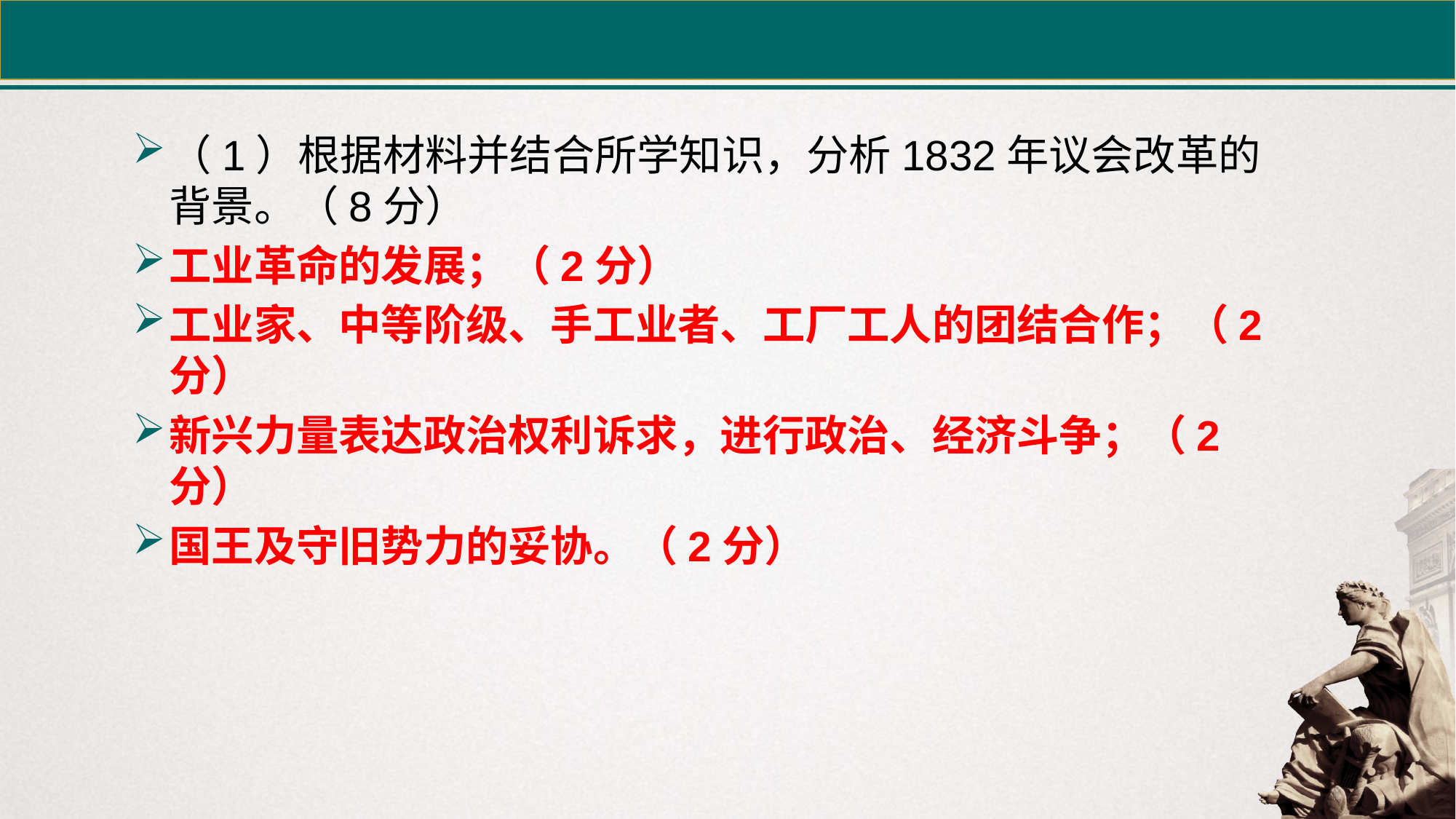

#
（1）根据材料并结合所学知识，分析1832年议会改革的背景。（8分）
工业革命的发展；（2分）
工业家、中等阶级、手工业者、工厂工人的团结合作；（2分）
新兴力量表达政治权利诉求，进行政治、经济斗争；（2分）
国王及守旧势力的妥协。（2分）